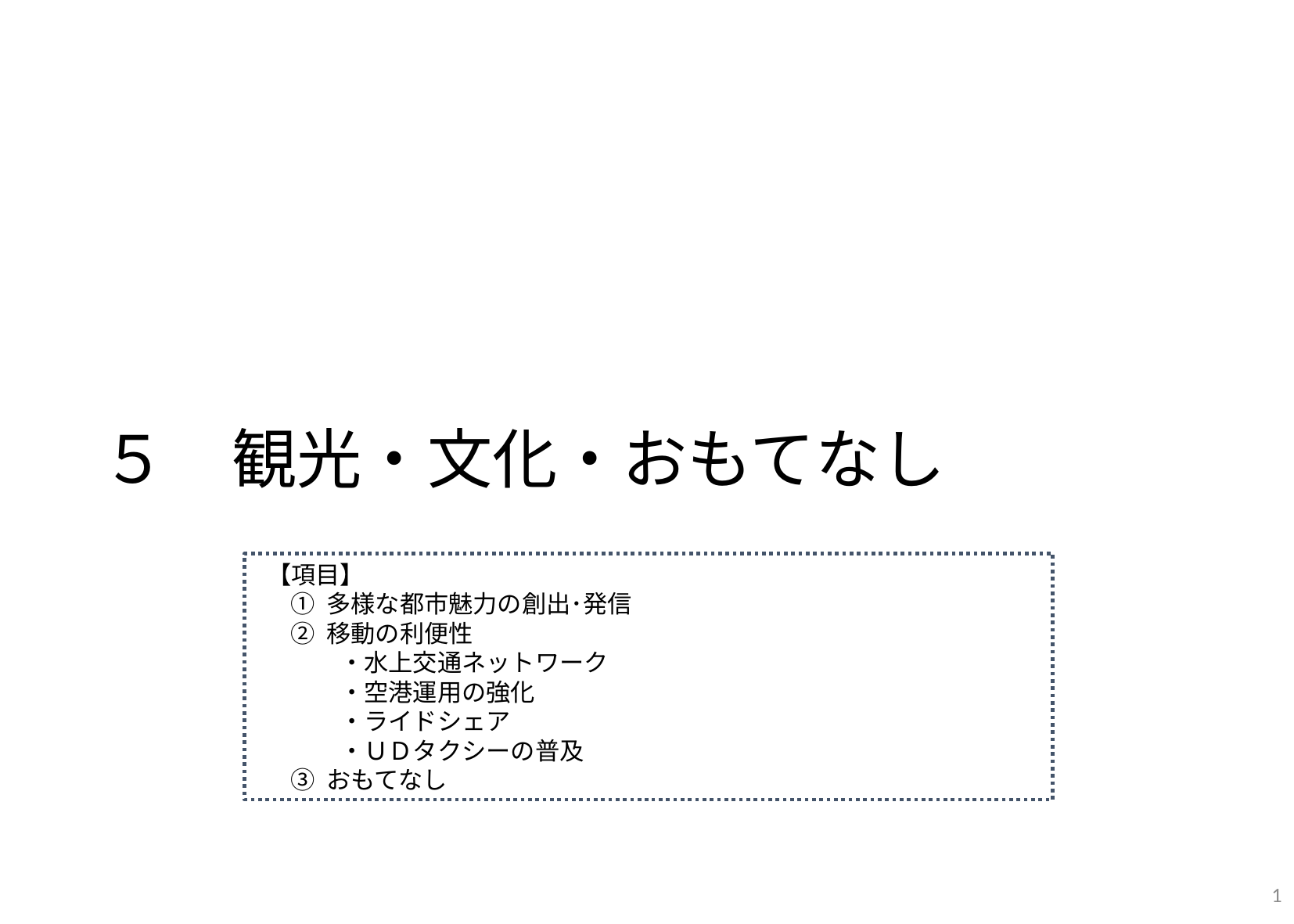

５　観光・文化・おもてなし
【項目】
① 多様な都市魅力の創出･発信
② 移動の利便性
　　・水上交通ネットワーク
　　・空港運用の強化
　　・ライドシェア
　　・ＵＤタクシーの普及
③ おもてなし
1